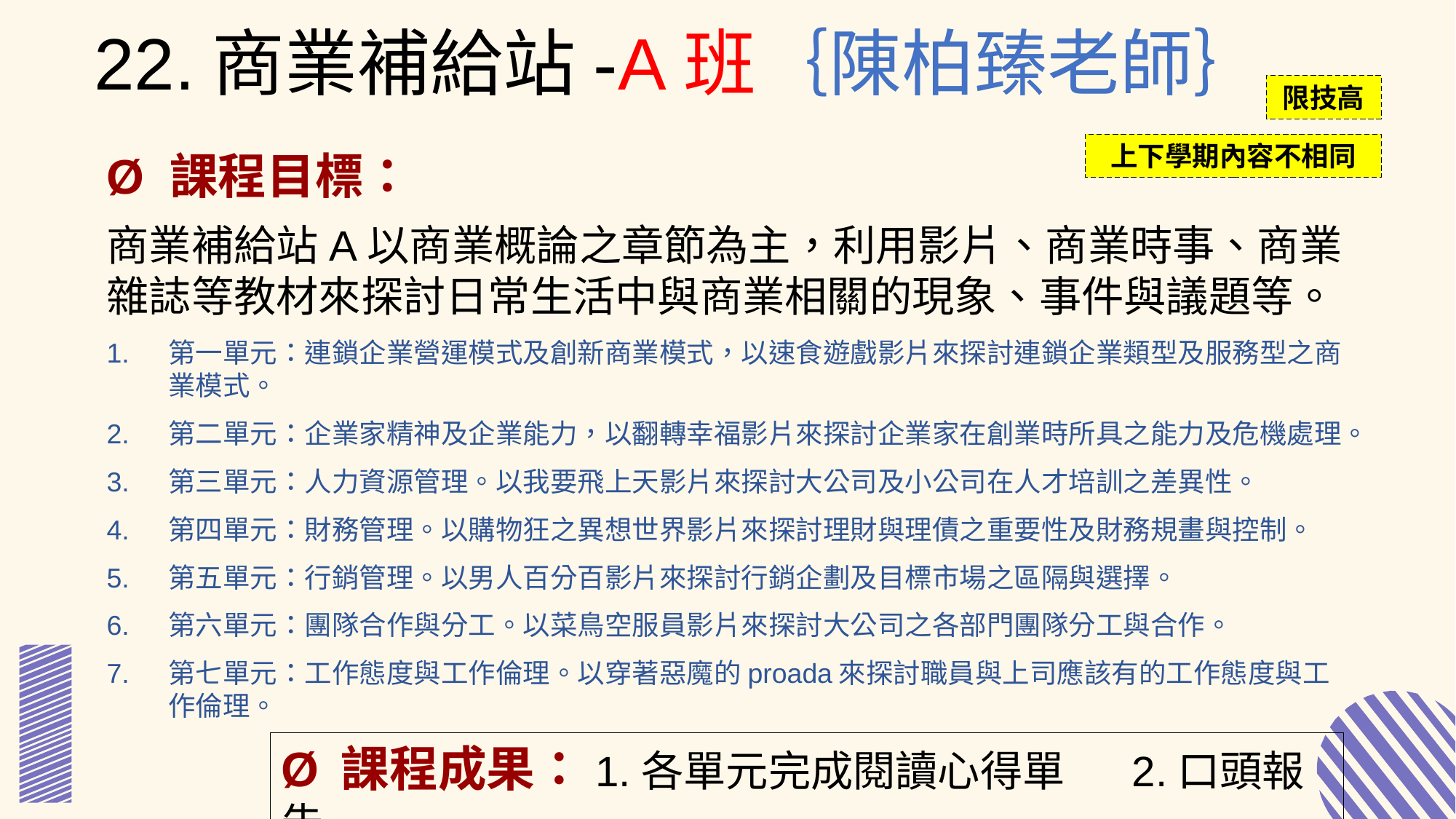

22.商業補給站-A班｛陳柏臻老師｝
限技高
Ø 課程目標：
商業補給站A以商業概論之章節為主，利用影片、商業時事、商業雜誌等教材來探討日常生活中與商業相關的現象、事件與議題等。
第一單元：連鎖企業營運模式及創新商業模式，以速食遊戲影片來探討連鎖企業類型及服務型之商業模式。
第二單元：企業家精神及企業能力，以翻轉幸福影片來探討企業家在創業時所具之能力及危機處理。
第三單元：人力資源管理。以我要飛上天影片來探討大公司及小公司在人才培訓之差異性。
第四單元：財務管理。以購物狂之異想世界影片來探討理財與理債之重要性及財務規畫與控制。
第五單元：行銷管理。以男人百分百影片來探討行銷企劃及目標市場之區隔與選擇。
第六單元：團隊合作與分工。以菜鳥空服員影片來探討大公司之各部門團隊分工與合作。
第七單元：工作態度與工作倫理。以穿著惡魔的proada來探討職員與上司應該有的工作態度與工作倫理。

上下學期內容不相同
Ø  課程成果：1.各單元完成閱讀心得單      2.口頭報告